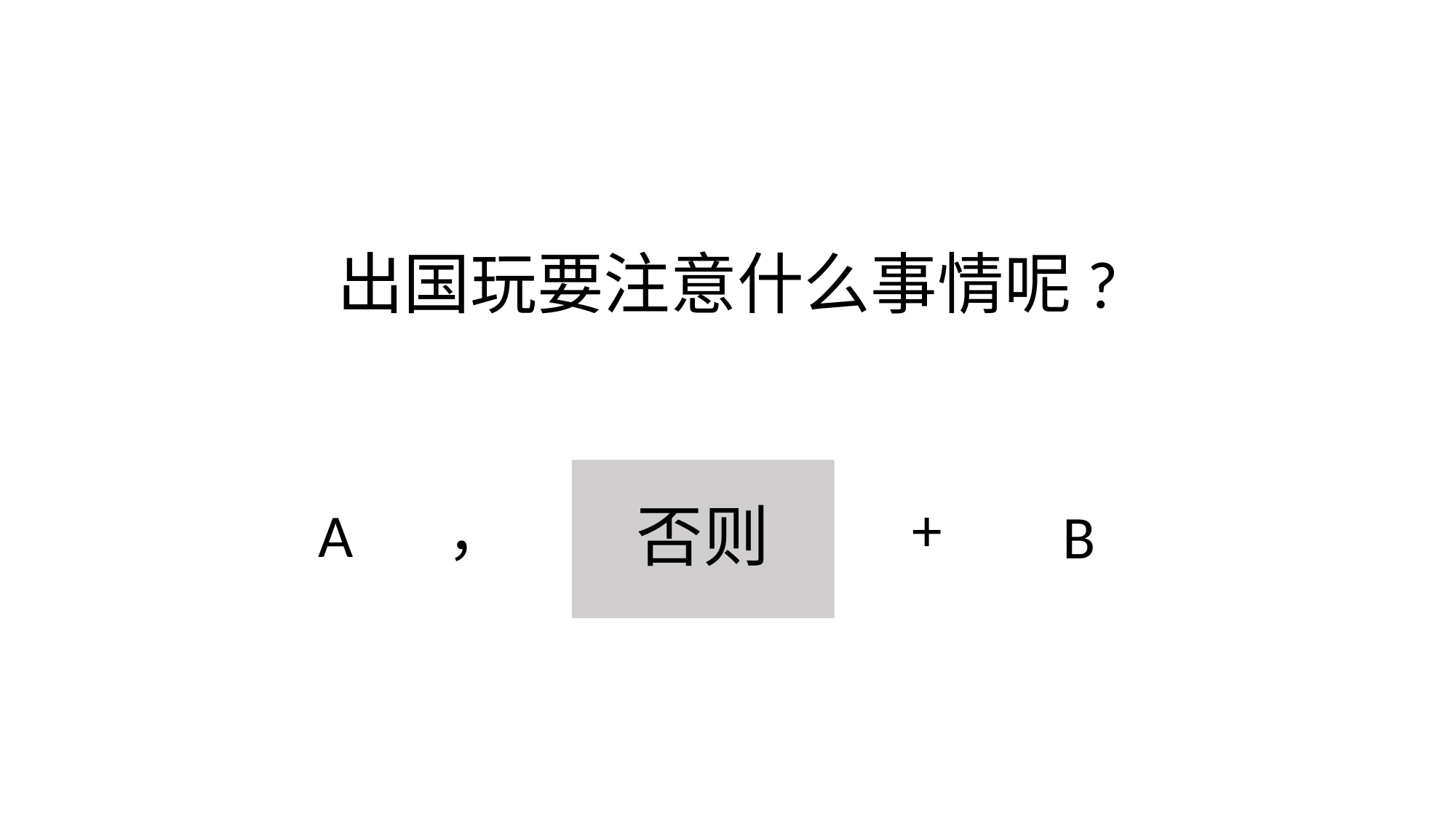

# 出国玩要注意什么事情呢?
+
，
A
否则
B